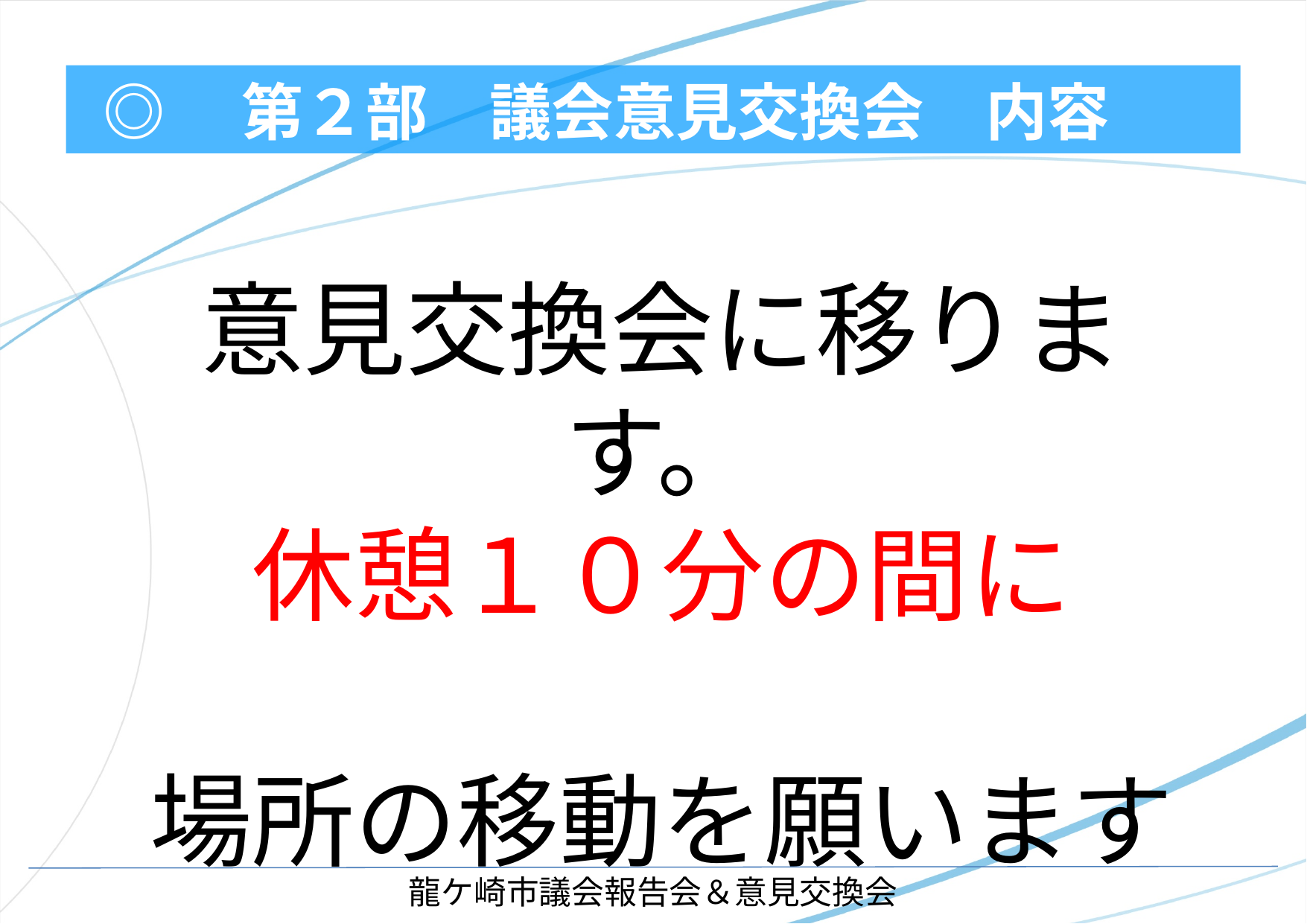

# ◎　第２部　議会意見交換会　内容
意見交換会に移ります。
休憩１０分の間に

場所の移動を願います
龍ケ崎市議会報告会＆意見交換会